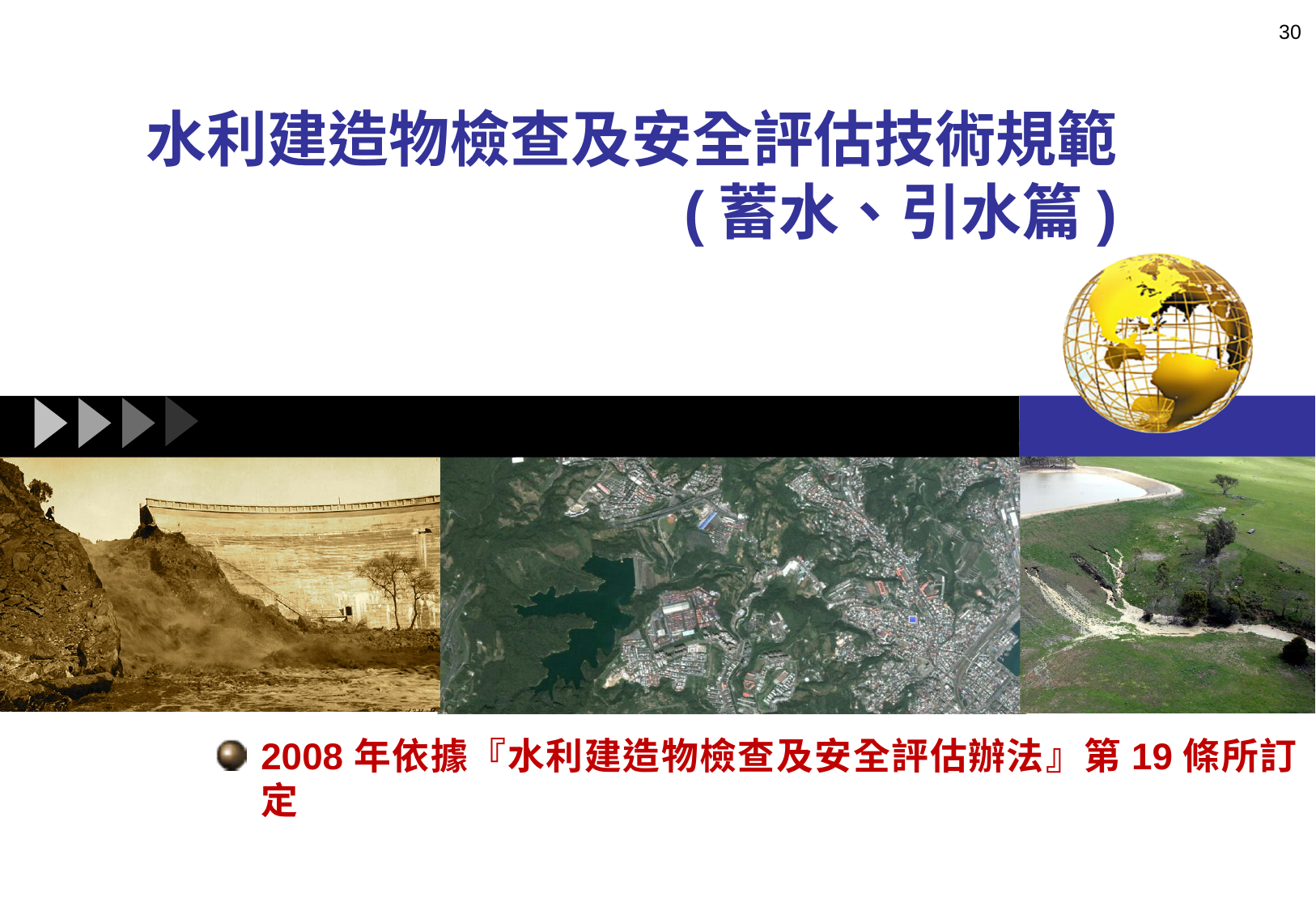

30
# 水利建造物檢查及安全評估技術規範 (蓄水、引水篇)
2008年依據『水利建造物檢查及安全評估辦法』第19條所訂定